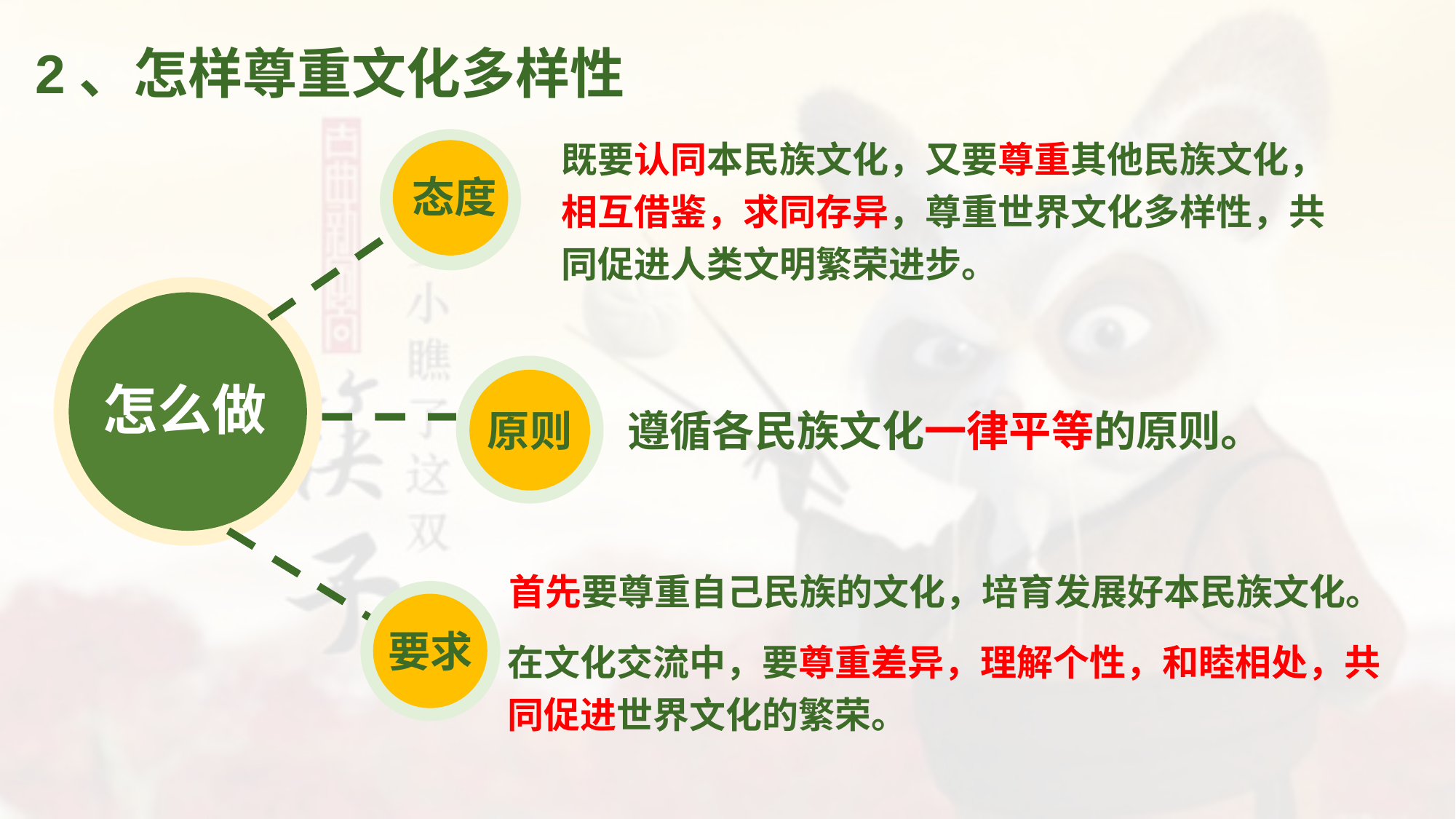

2、怎样尊重文化多样性
既要认同本民族文化，又要尊重其他民族文化，相互借鉴，求同存异，尊重世界文化多样性，共同促进人类文明繁荣进步。

态度

怎么做

原则
遵循各民族文化一律平等的原则。

首先要尊重自己民族的文化，培育发展好本民族文化。

要求
在文化交流中，要尊重差异，理解个性，和睦相处，共同促进世界文化的繁荣。